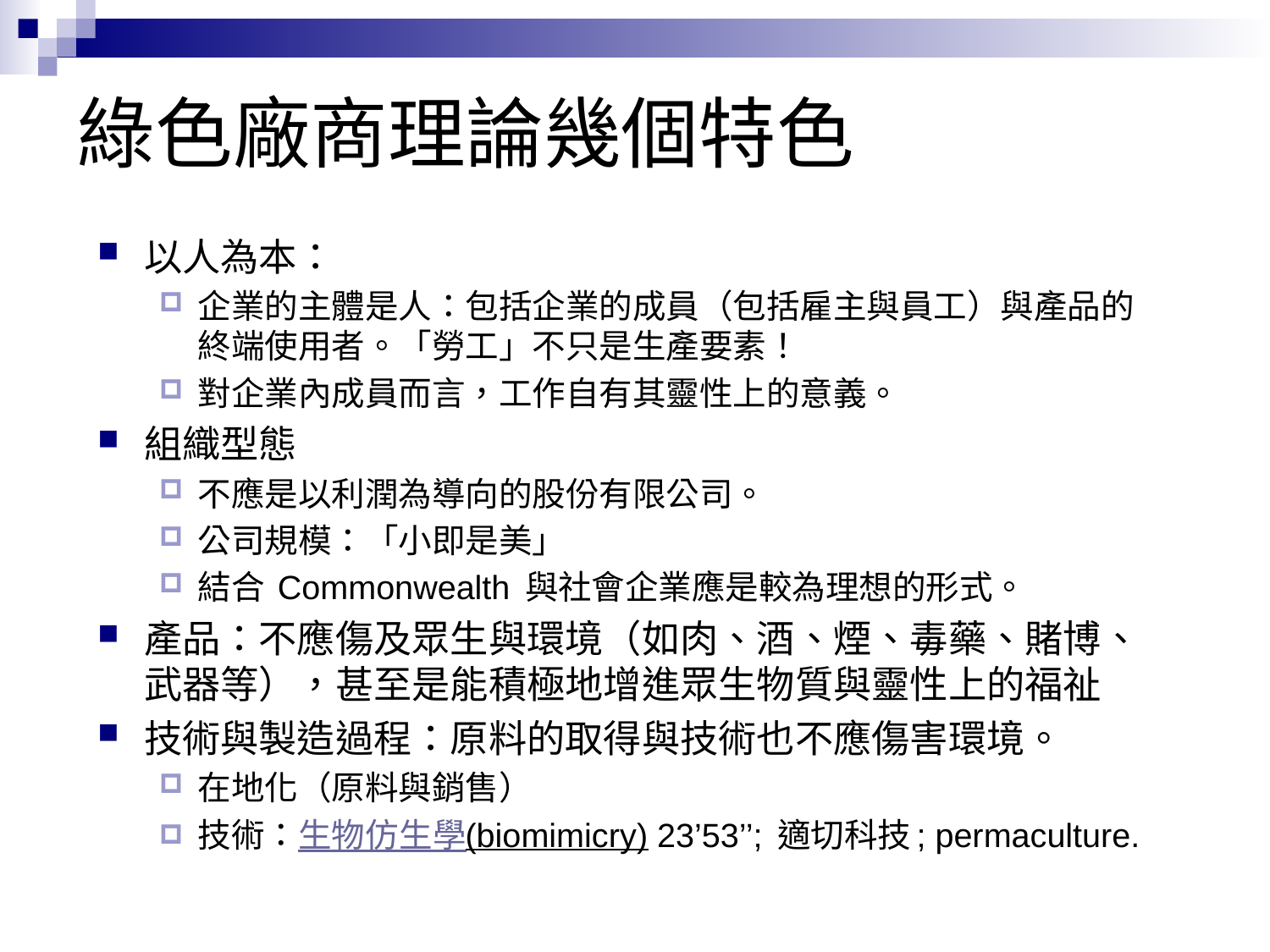

# 綠色廠商理論幾個特色
以人為本：
企業的主體是人：包括企業的成員（包括雇主與員工）與產品的終端使用者。「勞工」不只是生產要素！
對企業內成員而言，工作自有其靈性上的意義。
組織型態
不應是以利潤為導向的股份有限公司。
公司規模：「小即是美」
結合 Commonwealth 與社會企業應是較為理想的形式。
產品：不應傷及眾生與環境（如肉、酒、煙、毒藥、賭博、武器等），甚至是能積極地增進眾生物質與靈性上的福祉
技術與製造過程：原料的取得與技術也不應傷害環境。
在地化（原料與銷售）
技術：生物仿生學(biomimicry) 23’53’’; 適切科技; permaculture.